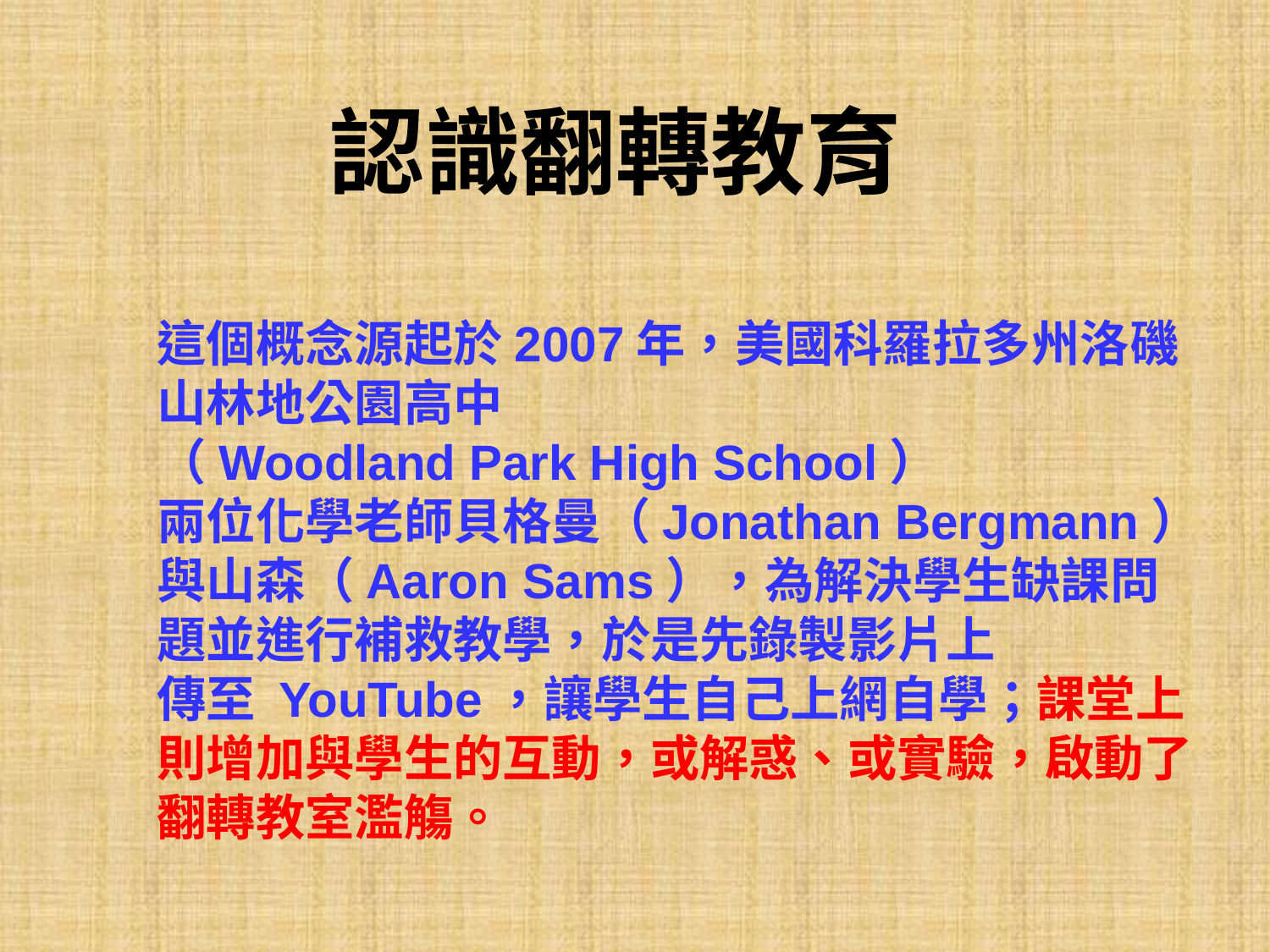

認識翻轉教育

這個概念源起於2007年，美國科羅拉多州洛磯山林地公園高中
（Woodland Park High School）
兩位化學老師貝格曼（Jonathan Bergmann）與山森（Aaron Sams），為解決學生缺課問題並進行補救教學，於是先錄製影片上
傳至 YouTube，讓學生自己上網自學；課堂上則增加與學生的互動，或解惑、或實驗，啟動了翻轉教室濫觴。